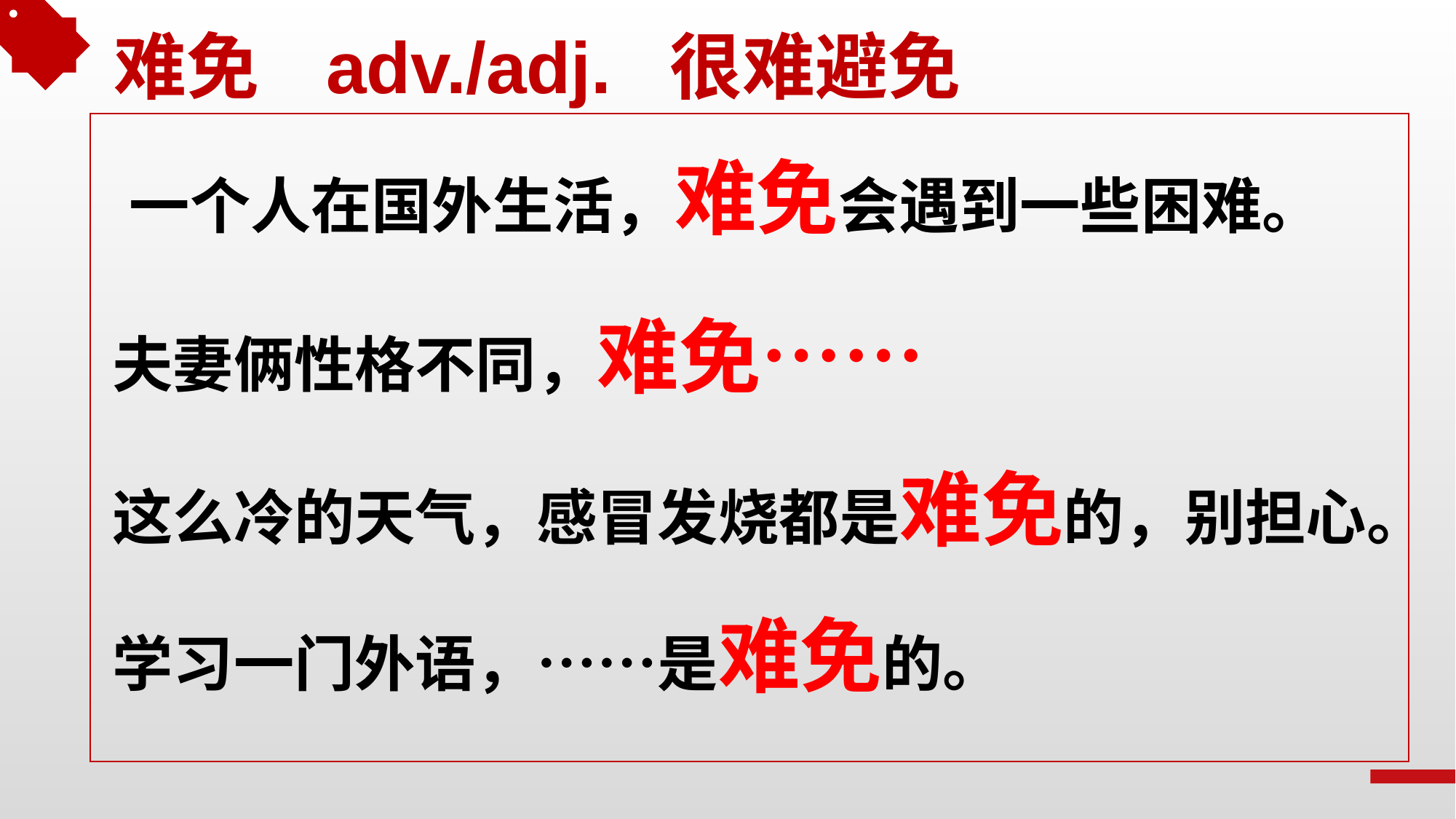

难免   adv./adj.  很难避免

一个人在国外生活，难免会遇到一些困难。
夫妻俩性格不同，难免……
这么冷的天气，感冒发烧都是难免的，别担心。
学习一门外语，……是难免的。